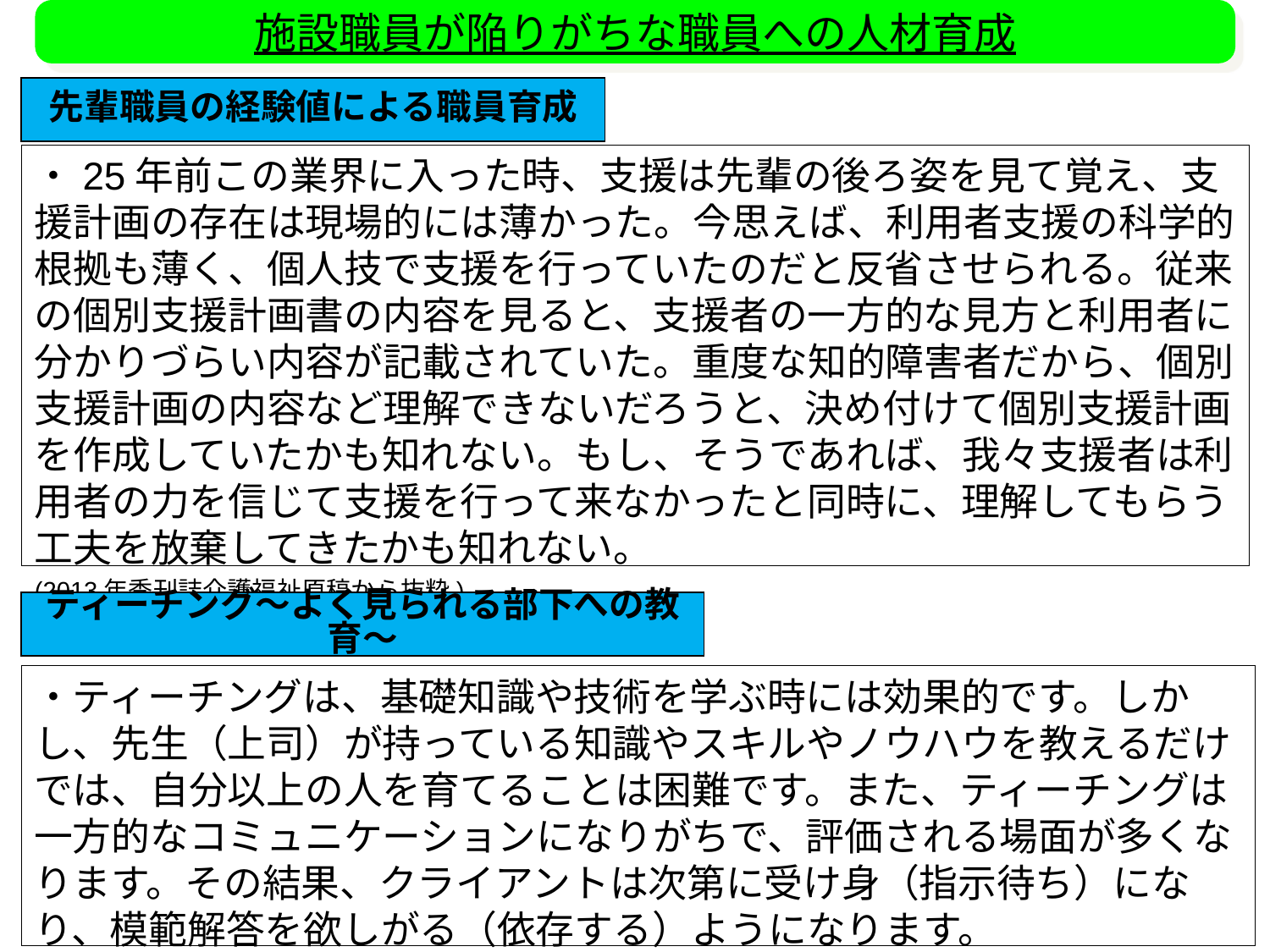

施設職員が陥りがちな職員への人材育成
先輩職員の経験値による職員育成
・25年前この業界に入った時、支援は先輩の後ろ姿を見て覚え、支援計画の存在は現場的には薄かった。今思えば、利用者支援の科学的根拠も薄く、個人技で支援を行っていたのだと反省させられる。従来の個別支援計画書の内容を見ると、支援者の一方的な見方と利用者に分かりづらい内容が記載されていた。重度な知的障害者だから、個別支援計画の内容など理解できないだろうと、決め付けて個別支援計画を作成していたかも知れない。もし、そうであれば、我々支援者は利用者の力を信じて支援を行って来なかったと同時に、理解してもらう工夫を放棄してきたかも知れない。
(2013年季刊誌介護福祉原稿から抜粋)
ティーチング～よく見られる部下への教育～
・ティーチングは、基礎知識や技術を学ぶ時には効果的です。しかし、先生（上司）が持っている知識やスキルやノウハウを教えるだけでは、自分以上の人を育てることは困難です。また、ティーチングは一方的なコミュニケーションになりがちで、評価される場面が多くなります。その結果、クライアントは次第に受け身（指示待ち）になり、模範解答を欲しがる（依存する）ようになります。